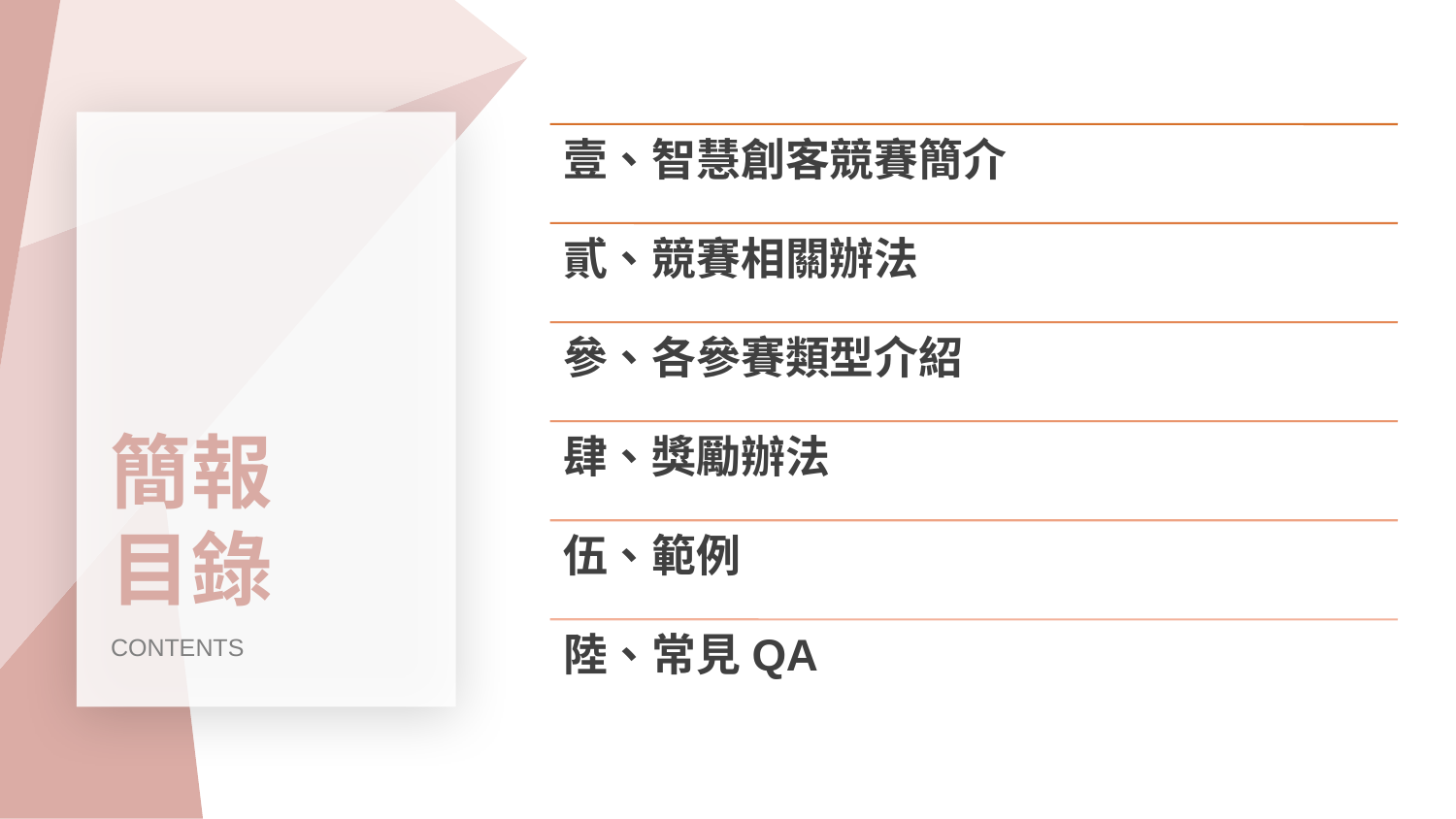

壹、智慧創客競賽簡介
貳、競賽相關辦法
參、各參賽類型介紹
肆、獎勵辦法
伍、範例
陸、常見QA
簡報目錄
CONTENTS